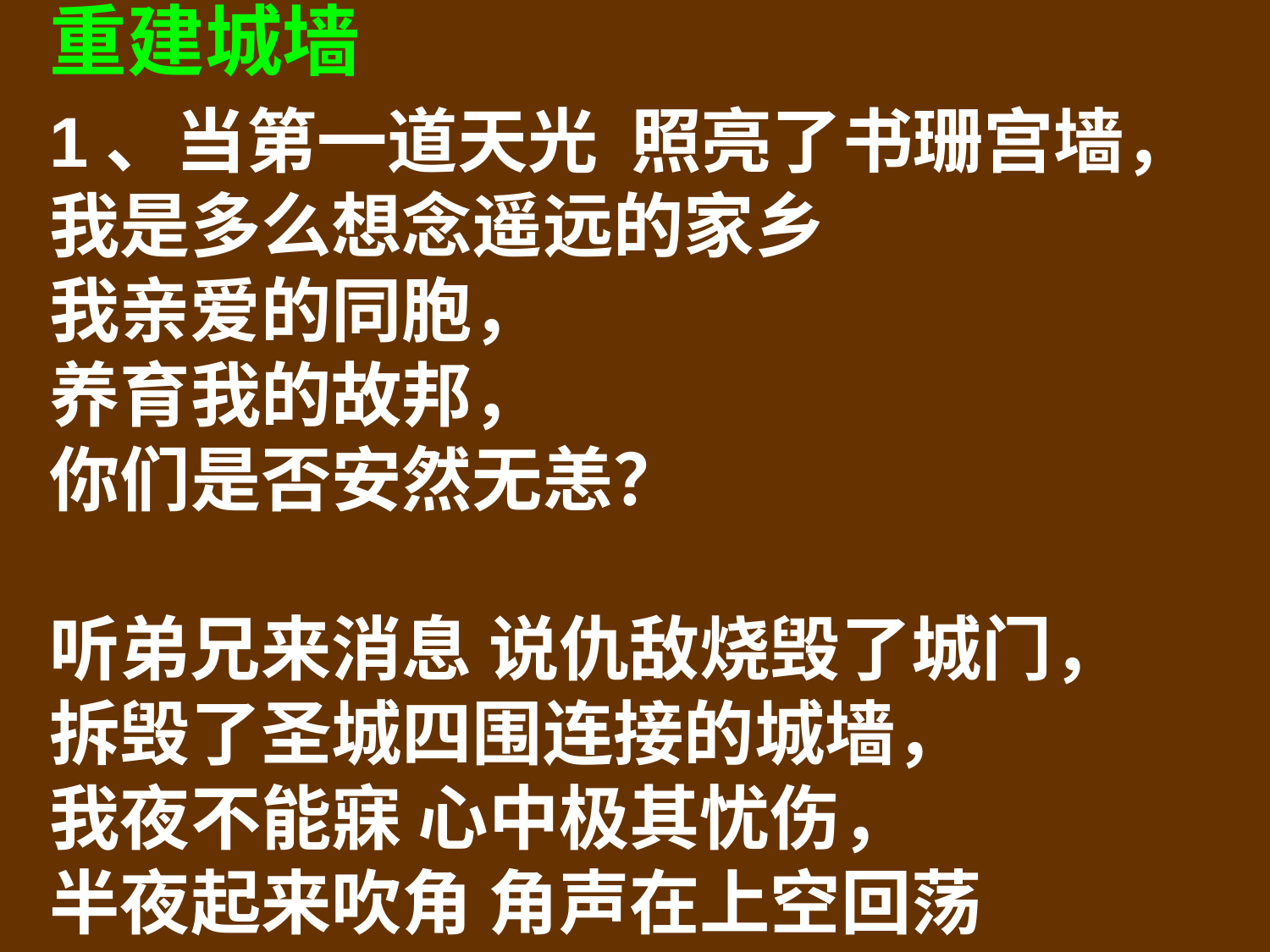

重建城墙
1、当第一道天光  照亮了书珊宫墙，
我是多么想念遥远的家乡
我亲爱的同胞，
养育我的故邦，
你们是否安然无恙？

听弟兄来消息 说仇敌烧毁了城门，
拆毁了圣城四围连接的城墙，
我夜不能寐 心中极其忧伤，
半夜起来吹角 角声在上空回荡